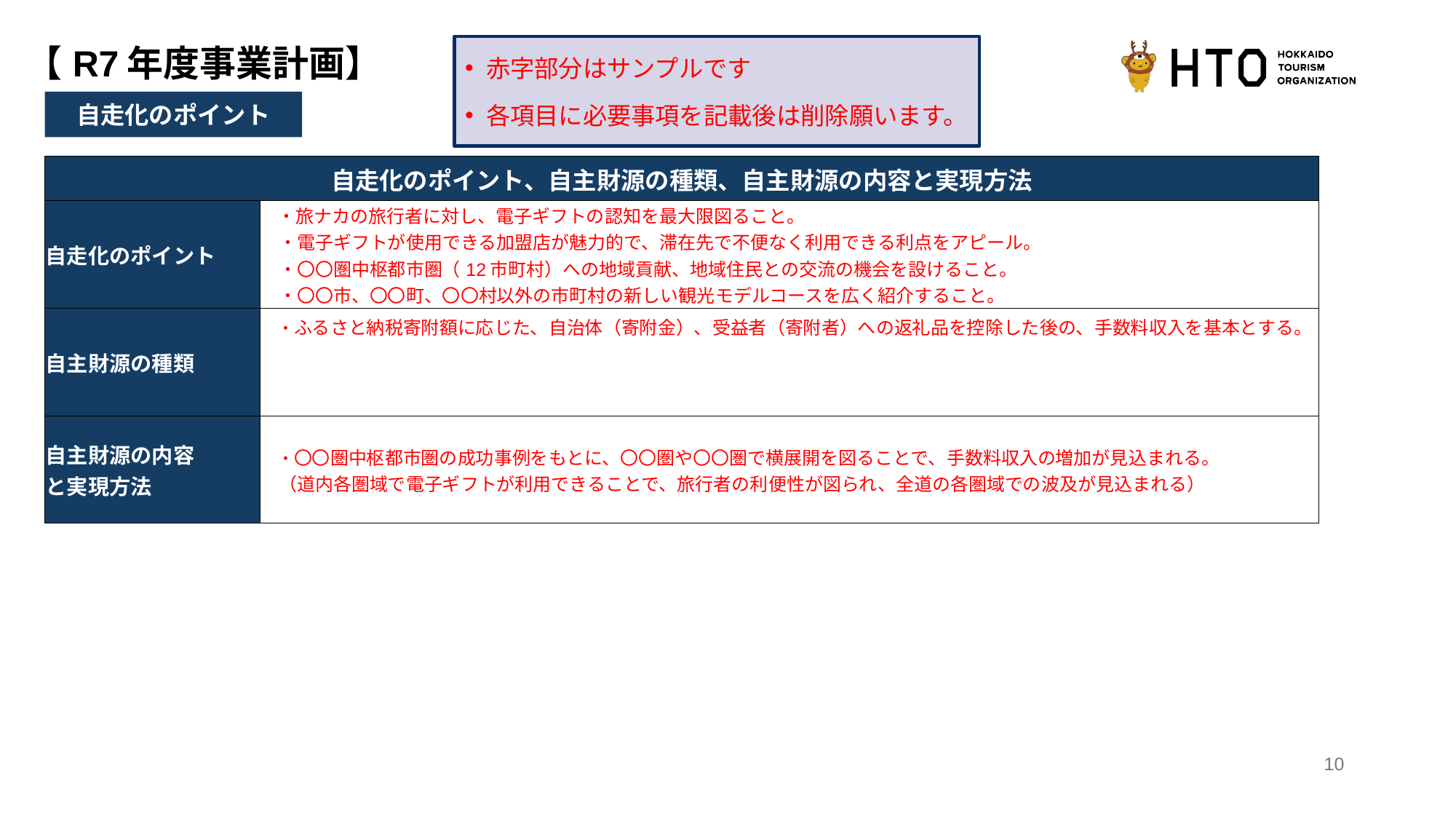

【R7年度事業計画】
赤字部分はサンプルです
各項目に必要事項を記載後は削除願います。
自走化のポイント
| 自走化のポイント、自主財源の種類、自主財源の内容と実現方法 |  |
| --- | --- |
| 自走化のポイント | ・旅ナカの旅行者に対し、電子ギフトの認知を最大限図ること。 　・電子ギフトが使用できる加盟店が魅力的で、滞在先で不便なく利用できる利点をアピール。 　・〇〇圏中枢都市圏（12市町村）への地域貢献、地域住民との交流の機会を設けること。 　・〇〇市、〇〇町、〇〇村以外の市町村の新しい観光モデルコースを広く紹介すること。 |
| 自主財源の種類 | ・ふるさと納税寄附額に応じた、自治体（寄附金）、受益者（寄附者）への返礼品を控除した後の、手数料収入を基本とする。 |
| 自主財源の内容 と実現方法 | ・〇〇圏中枢都市圏の成功事例をもとに、〇〇圏や〇〇圏で横展開を図ることで、手数料収入の増加が見込まれる。 　（道内各圏域で電子ギフトが利用できることで、旅行者の利便性が図られ、全道の各圏域での波及が見込まれる） |
10